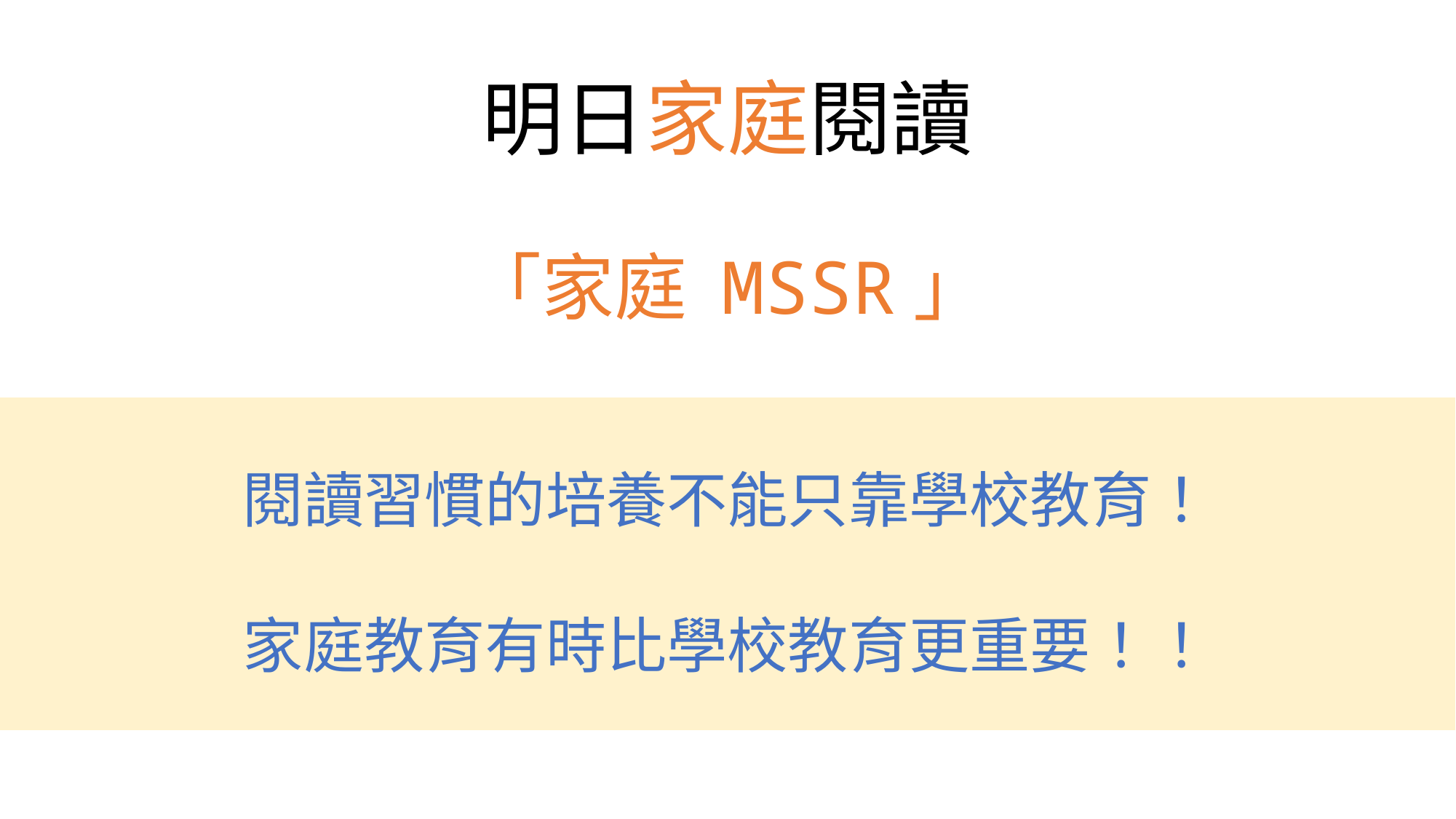

# 明日家庭閱讀
「家庭 MSSR」
閱讀習慣的培養不能只靠學校教育！
家庭教育有時比學校教育更重要！！